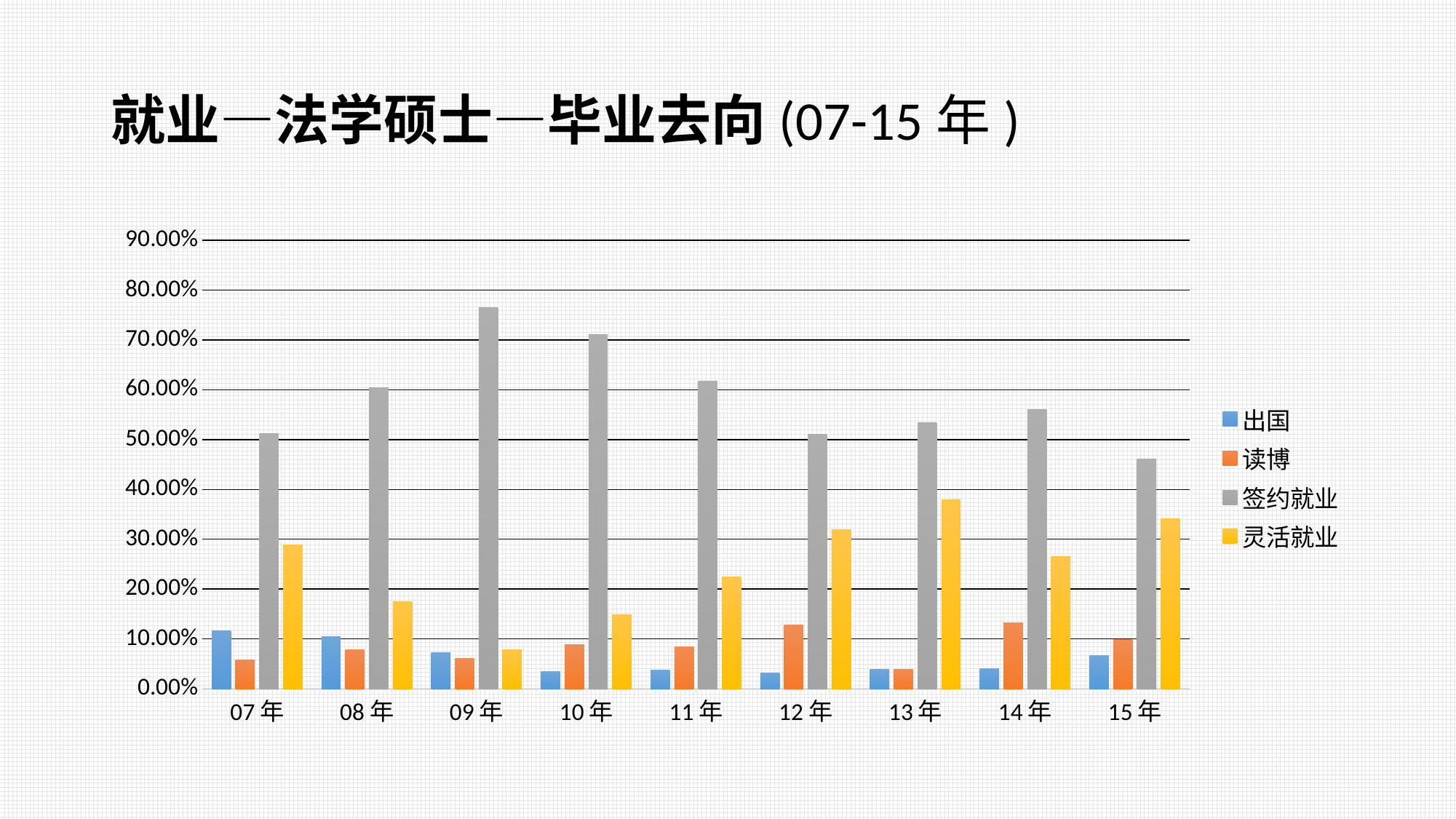

# 就业—法学硕士—毕业去向(07-15年)

### Chart

| Category | 出国 | 读博 | 签约就业 | 灵活就业 |
|---|---|---|---|---|
| 07年 | 0.116 | 0.058 | 0.512 | 0.289 |
| 08年 | 0.105 | 0.079 | 0.605 | 0.175 |
| 09年 | 0.072 | 0.061 | 0.765 | 0.078 |
| 10年 | 0.035 | 0.088 | 0.711 | 0.149 |
| 11年 | 0.037 | 0.084 | 0.617 | 0.224 |
| 12年 | 0.032 | 0.128 | 0.511 | 0.319 |
| 13年 | 0.039 | 0.039 | 0.534 | 0.379 |
| 14年 | 0.041 | 0.133 | 0.561 | 0.265 |
| 15年 | 0.06593406593406594 | 0.0989010989010989 | 0.46153846153846156 | 0.34065934065934067 |